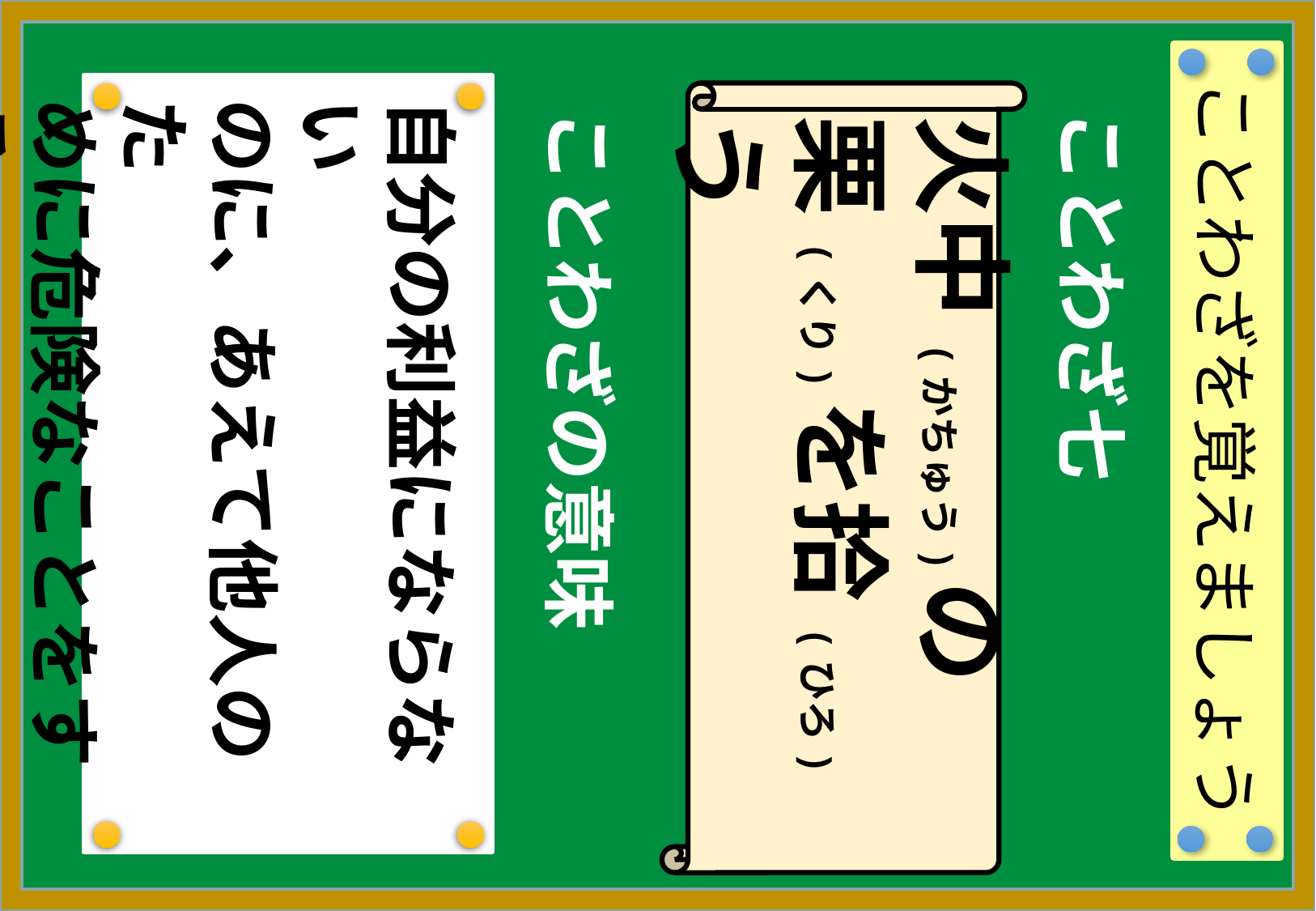

ことわざを覚えましょう

自分の利益にならない
のに、あえて他人のた
めに危険なことをする
たとえ。。

火中(かちゅう)の
栗(くり)を拾(ひろ)う
ことわざの意味
ことわざ七